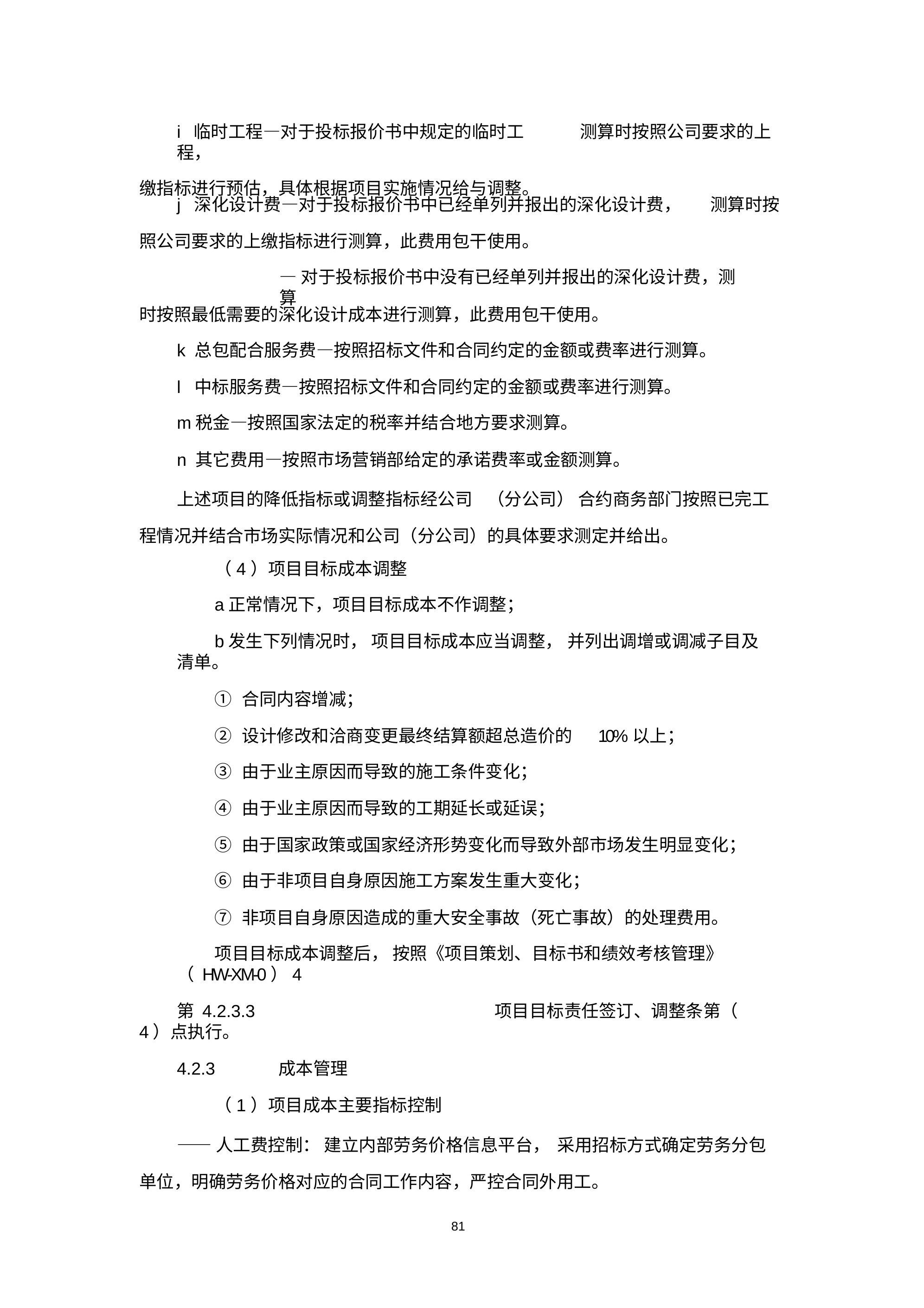

i 临时工程—对于投标报价书中规定的临时工程，
缴指标进行预估，具体根据项目实施情况给与调整。
测算时按照公司要求的上
j 深化设计费—对于投标报价书中已经单列并报出的深化设计费，
照公司要求的上缴指标进行测算，此费用包干使用。
—对于投标报价书中没有已经单列并报出的深化设计费，测算
测算时按
时按照最低需要的深化设计成本进行测算，此费用包干使用。
k 总包配合服务费—按照招标文件和合同约定的金额或费率进行测算。
l 中标服务费—按照招标文件和合同约定的金额或费率进行测算。
m税金—按照国家法定的税率并结合地方要求测算。
n 其它费用—按照市场营销部给定的承诺费率或金额测算。
上述项目的降低指标或调整指标经公司	（分公司） 合约商务部门按照已完工 程情况并结合市场实际情况和公司（分公司）的具体要求测定并给出。
（4）项目目标成本调整
a正常情况下，项目目标成本不作调整；
b发生下列情况时， 项目目标成本应当调整， 并列出调增或调减子目及清单。
① 合同内容增减；
② 设计修改和洽商变更最终结算额超总造价的	10%以上；
③ 由于业主原因而导致的施工条件变化；
④ 由于业主原因而导致的工期延长或延误；
⑤ 由于国家政策或国家经济形势变化而导致外部市场发生明显变化；
⑥ 由于非项目自身原因施工方案发生重大变化；
⑦ 非项目自身原因造成的重大安全事故（死亡事故）的处理费用。
项目目标成本调整后， 按照《项目策划、目标书和绩效考核管理》（ HW-XM-0）4
第 4.2.3.3	项目目标责任签订、调整条第（	4）点执行。
4.2.3	成本管理
（1）项目成本主要指标控制
——人工费控制： 建立内部劳务价格信息平台， 采用招标方式确定劳务分包 单位，明确劳务价格对应的合同工作内容，严控合同外用工。
81